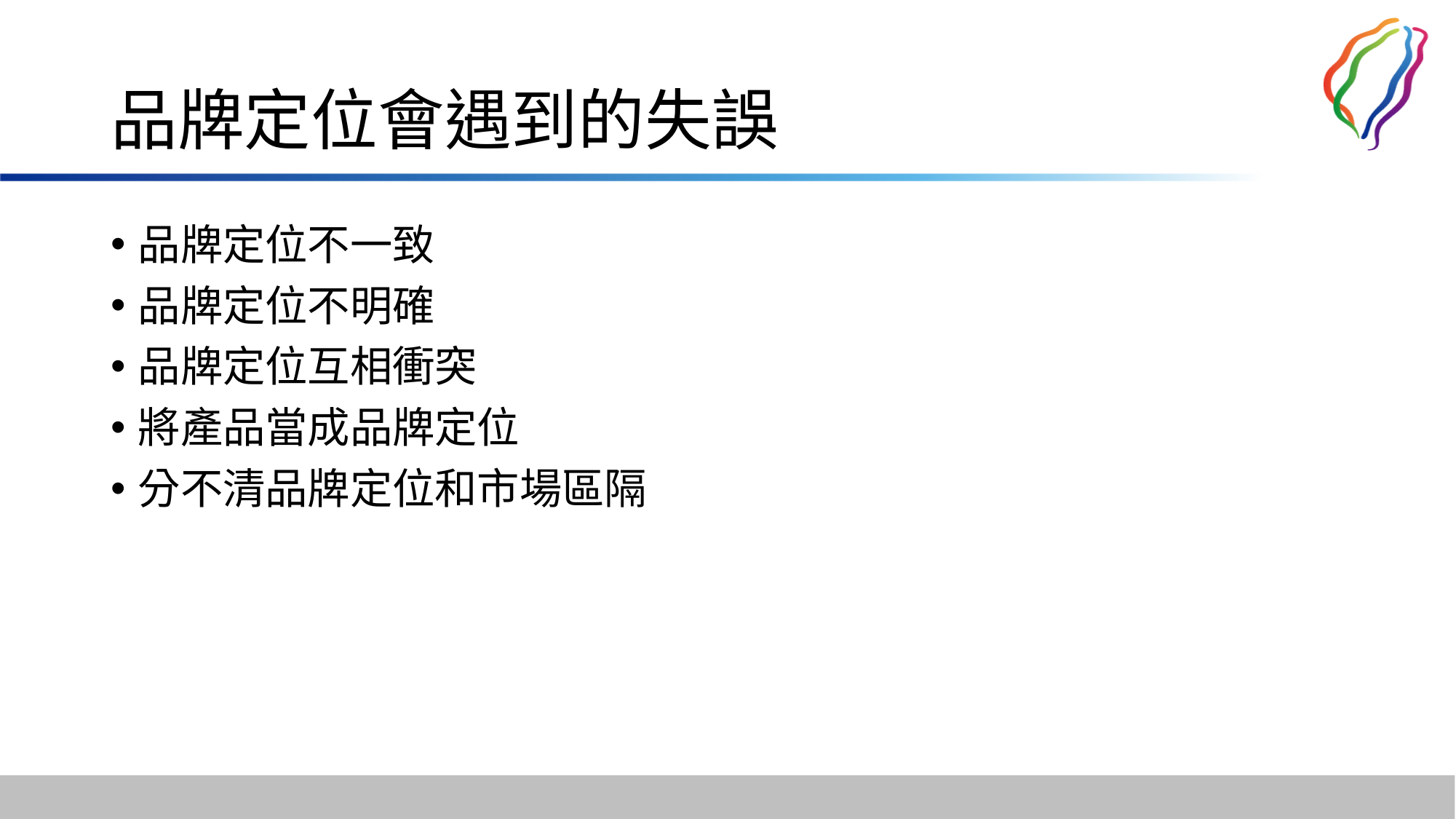

# 品牌定位會遇到的失誤
品牌定位不一致
品牌定位不明確
品牌定位互相衝突
將產品當成品牌定位
分不清品牌定位和市場區隔